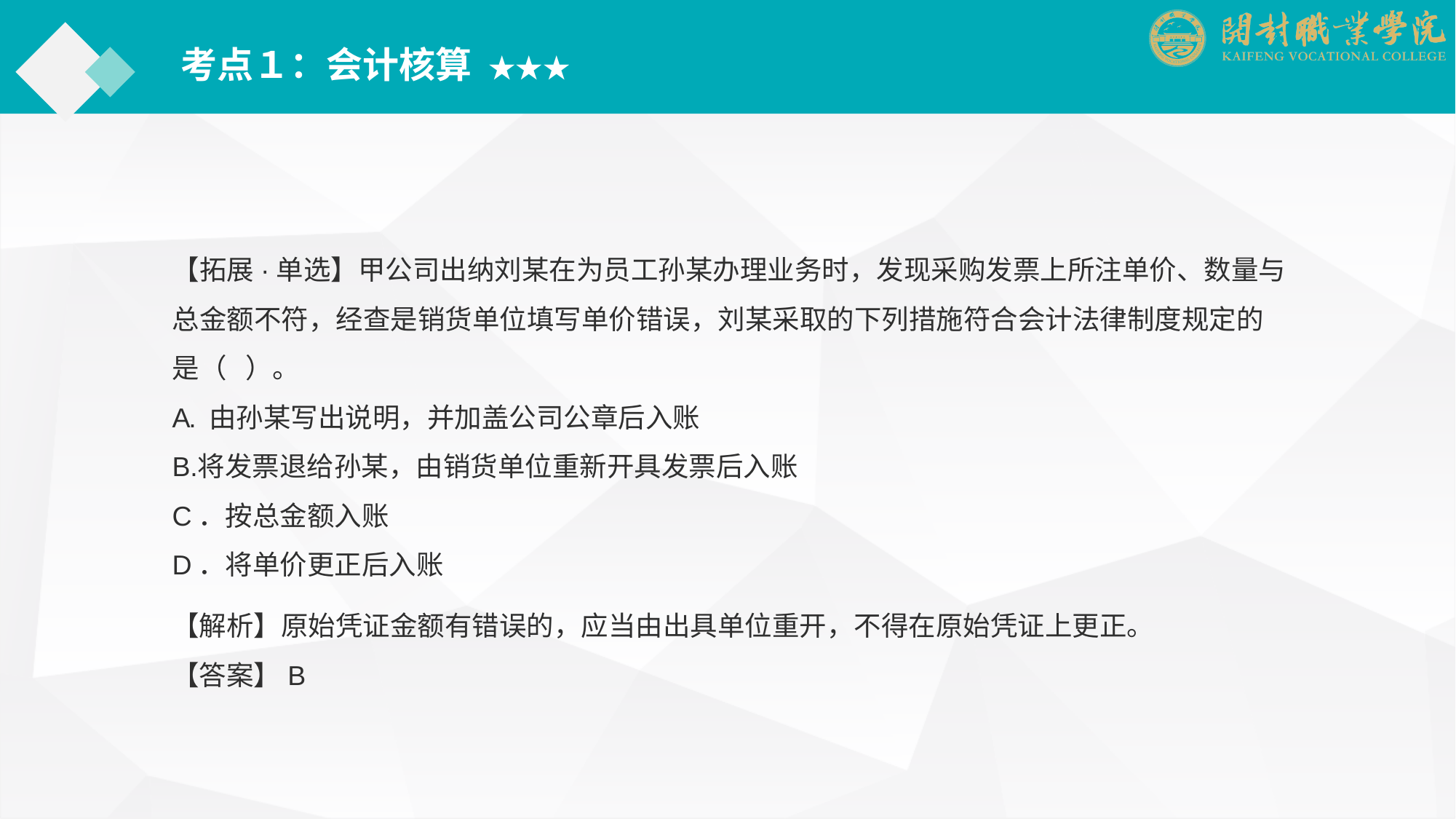

考点１：会计核算  ★★★
【拓展·单选】甲公司出纳刘某在为员工孙某办理业务时，发现采购发票上所注单价、数量与总金额不符，经查是销货单位填写单价错误，刘某采取的下列措施符合会计法律制度规定的是（   ）。
 由孙某写出说明，并加盖公司公章后入账
将发票退给孙某，由销货单位重新开具发票后入账
C．按总金额入账　　　
D．将单价更正后入账
【解析】原始凭证金额有错误的，应当由出具单位重开，不得在原始凭证上更正。
【答案】B